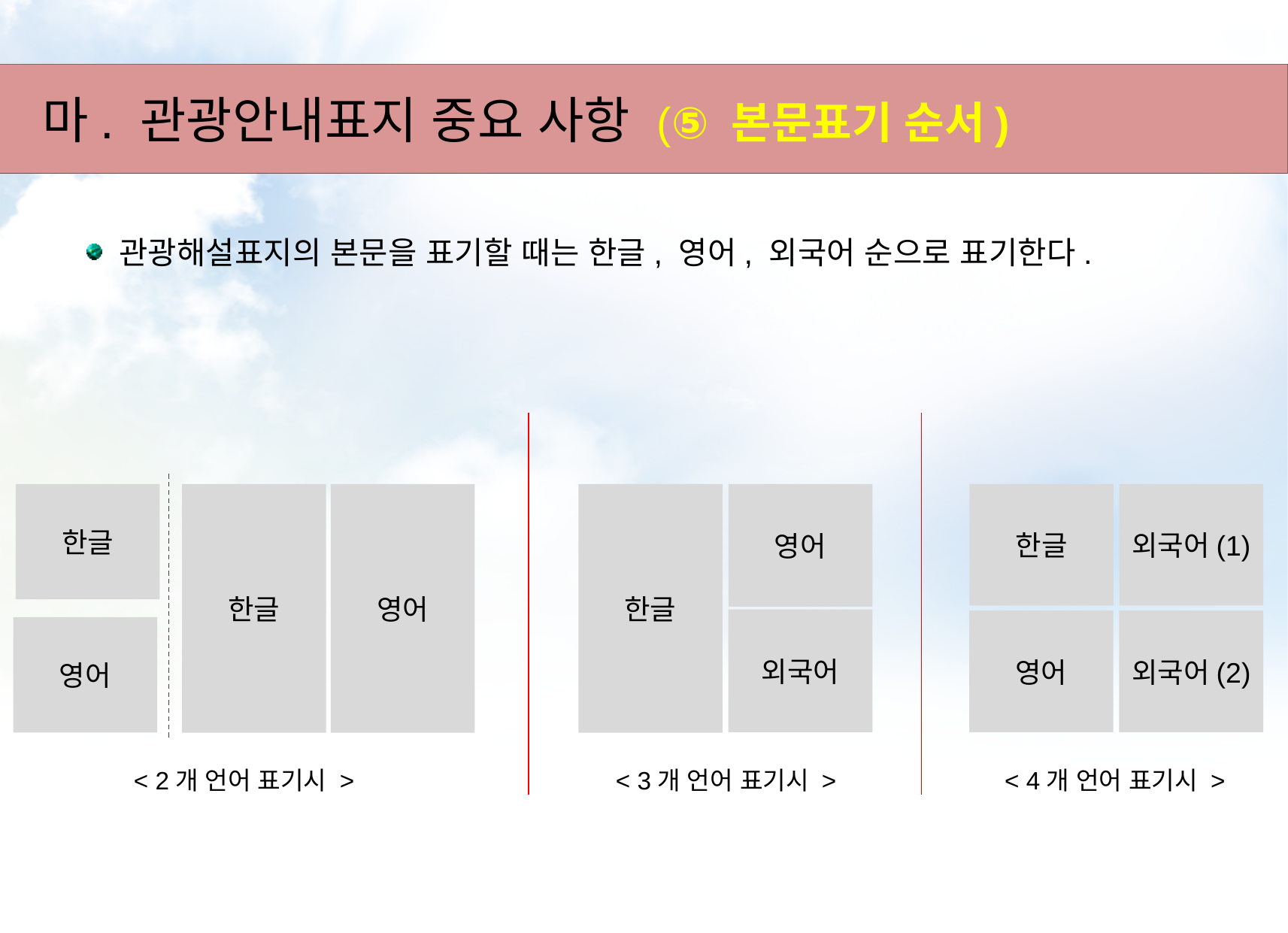

본문 표기 순서
색상
국가 표준 그래픽 심볼 (=공공안내 그림표지/픽토그램)
국가 표준 그래픽 심볼 (=공공안내 그림표지/픽토그램)
마. 관광안내표지 중요 사항 (⑤ 본문표기 순서)
관광해설표지의 본문을 표기할 때는 한글, 영어, 외국어 순으로 표기한다.
영어
한글
한글
영어
한글
한글
외국어(1)
외국어
영어
외국어(2)
영어
< 2개 언어 표기시 >
< 3개 언어 표기시 >
< 4개 언어 표기시 >